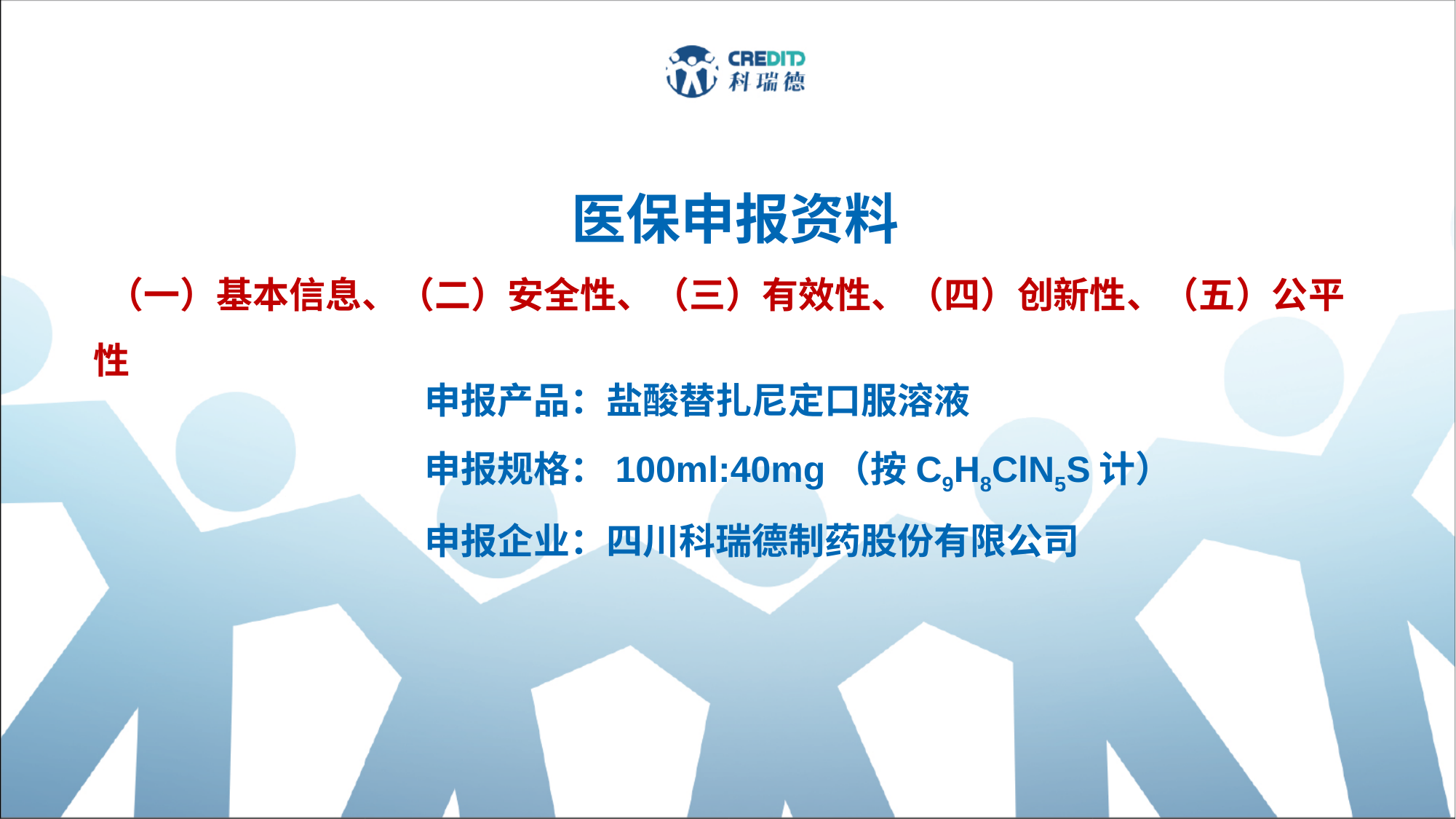

医保申报资料
 （一）基本信息、（二）安全性、（三）有效性、（四）创新性、（五）公平性
申报产品：盐酸替扎尼定口服溶液
申报规格：100ml:40mg（按C9H8ClN5S计）
申报企业：四川科瑞德制药股份有限公司